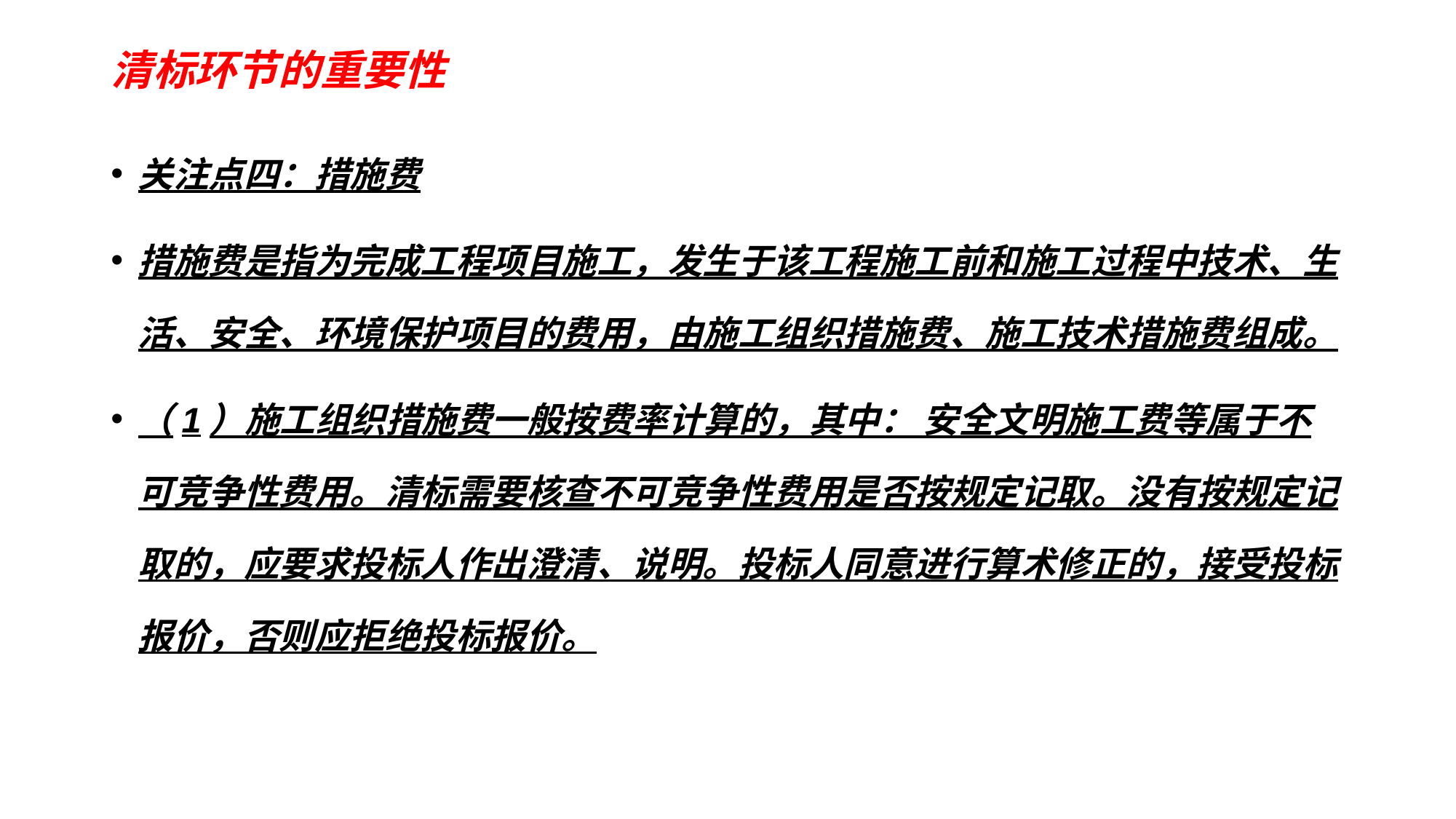

# 清标环节的重要性
关注点四：措施费
措施费是指为完成工程项目施工，发生于该工程施工前和施工过程中技术、生活、安全、环境保护项目的费用，由施工组织措施费、施工技术措施费组成。
（1）施工组织措施费一般按费率计算的，其中： 安全文明施工费等属于不可竞争性费用。清标需要核查不可竞争性费用是否按规定记取。没有按规定记取的，应要求投标人作出澄清、说明。投标人同意进行算术修正的，接受投标报价，否则应拒绝投标报价。